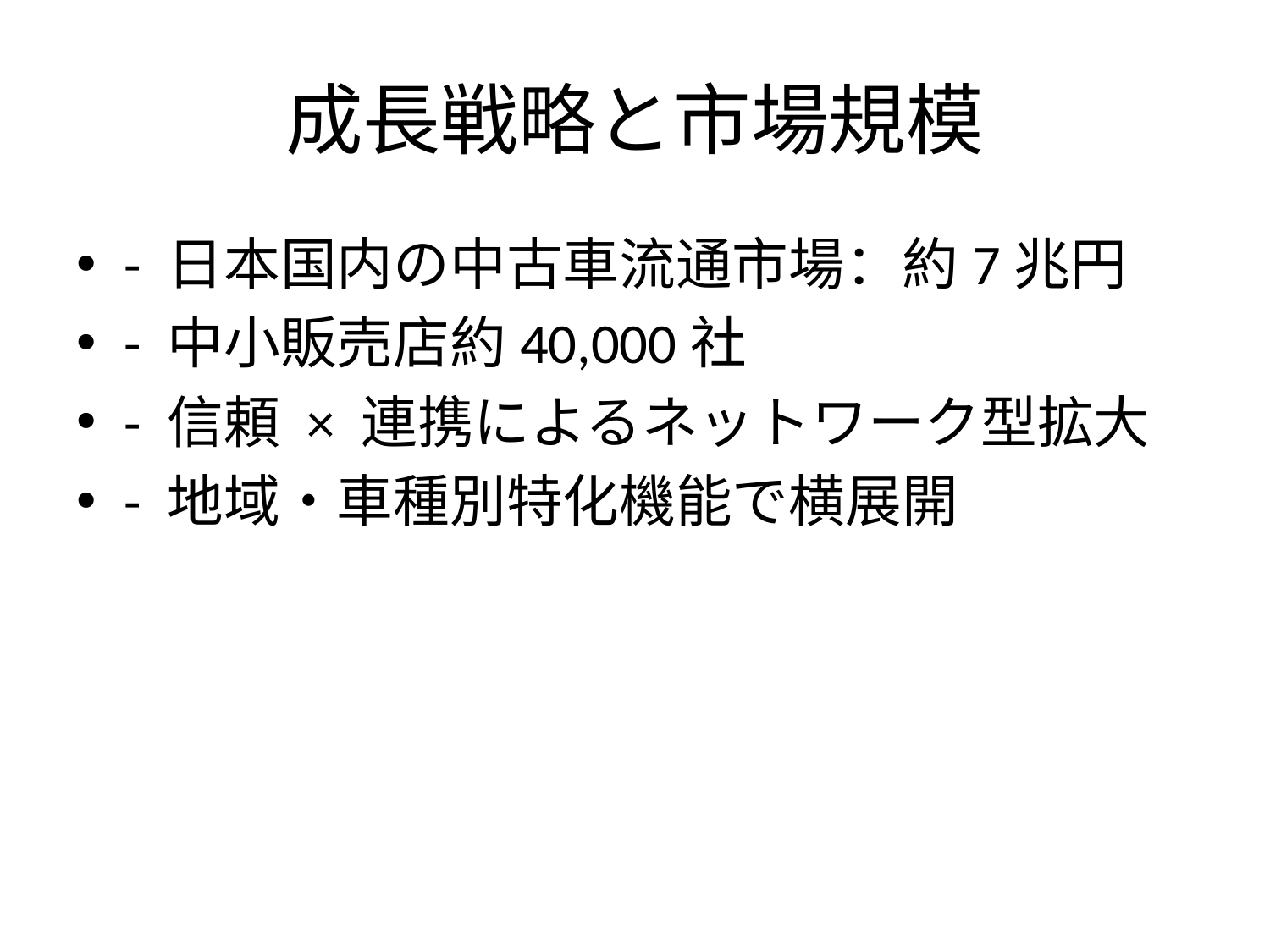

# 成長戦略と市場規模
- 日本国内の中古車流通市場：約7兆円
- 中小販売店約40,000社
- 信頼 × 連携によるネットワーク型拡大
- 地域・車種別特化機能で横展開